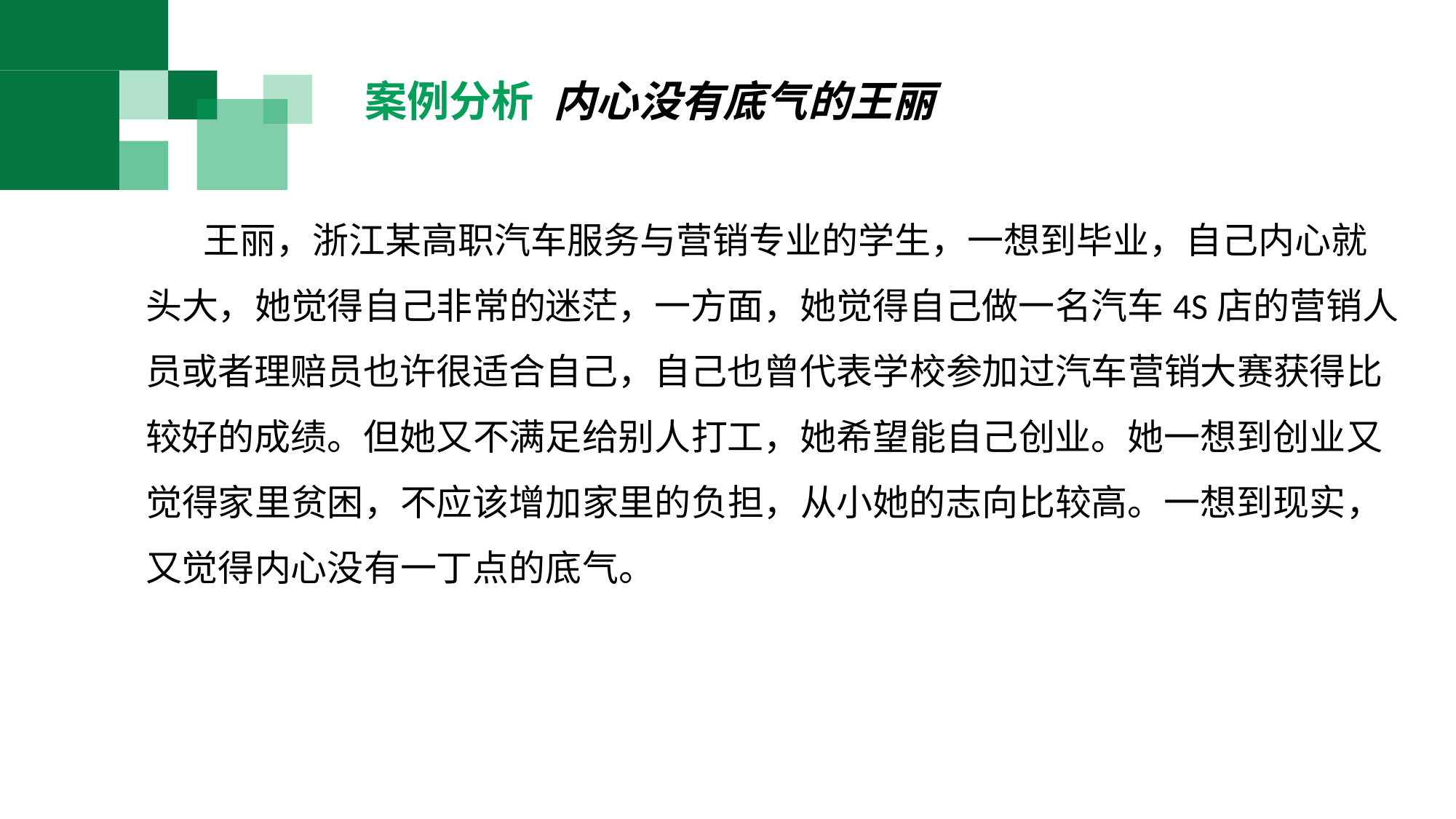

案例分析  内心没有底气的王丽

      王丽，浙江某高职汽车服务与营销专业的学生，一想到毕业，自己内心就头大，她觉得自己非常的迷茫，一方面，她觉得自己做一名汽车4S店的营销人员或者理赔员也许很适合自己，自己也曾代表学校参加过汽车营销大赛获得比较好的成绩。但她又不满足给别人打工，她希望能自己创业。她一想到创业又觉得家里贫困，不应该增加家里的负担，从小她的志向比较高。一想到现实，又觉得内心没有一丁点的底气。

ADD YOUR
TITLE HERE ADD